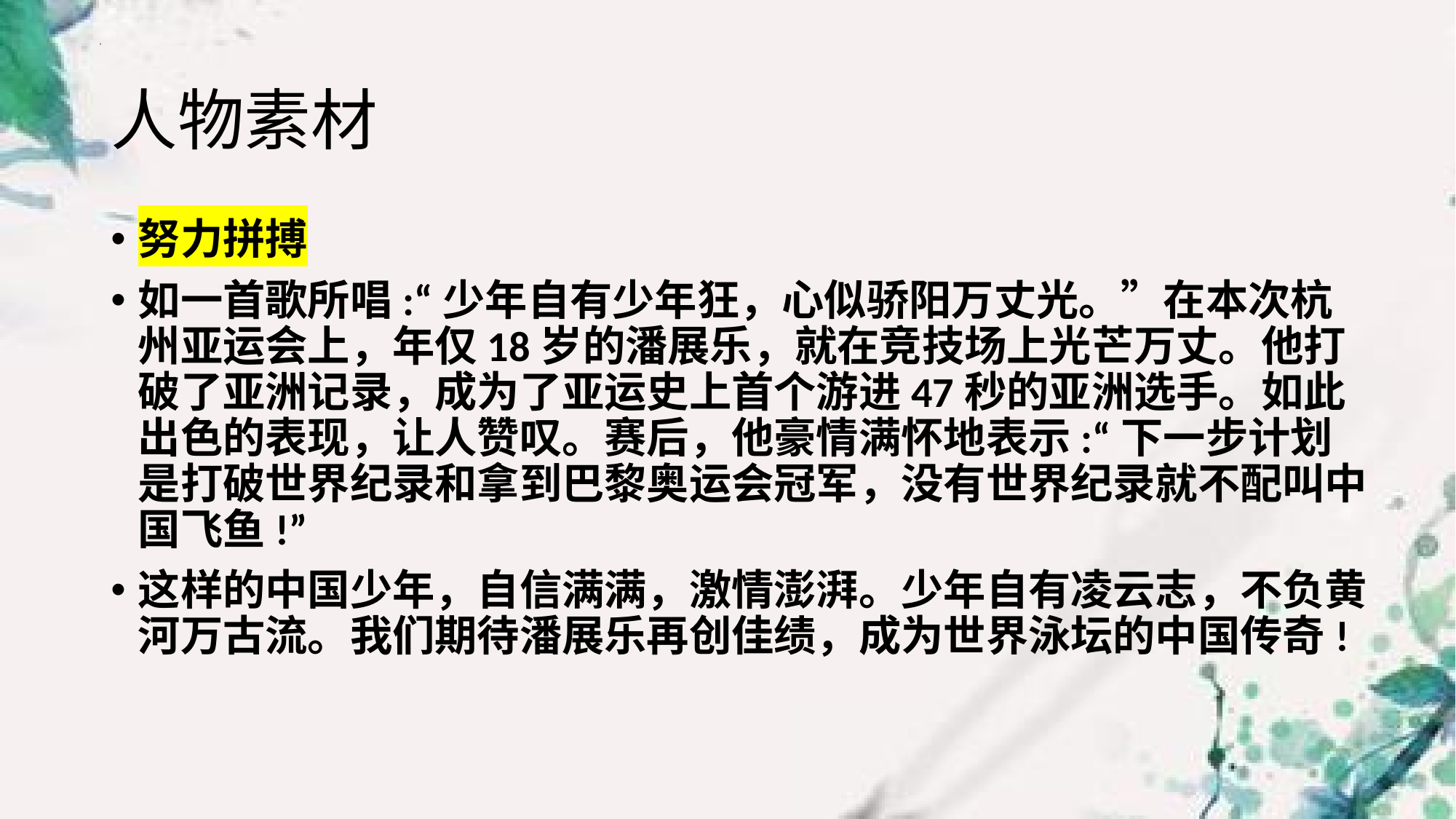

# 人物素材
努力拼搏
如一首歌所唱:“少年自有少年狂，心似骄阳万丈光。”在本次杭州亚运会上，年仅18岁的潘展乐，就在竞技场上光芒万丈。他打破了亚洲记录，成为了亚运史上首个游进47秒的亚洲选手。如此出色的表现，让人赞叹。赛后，他豪情满怀地表示:“下一步计划是打破世界纪录和拿到巴黎奥运会冠军，没有世界纪录就不配叫中国飞鱼!”
这样的中国少年，自信满满，激情澎湃。少年自有凌云志，不负黄河万古流。我们期待潘展乐再创佳绩，成为世界泳坛的中国传奇!